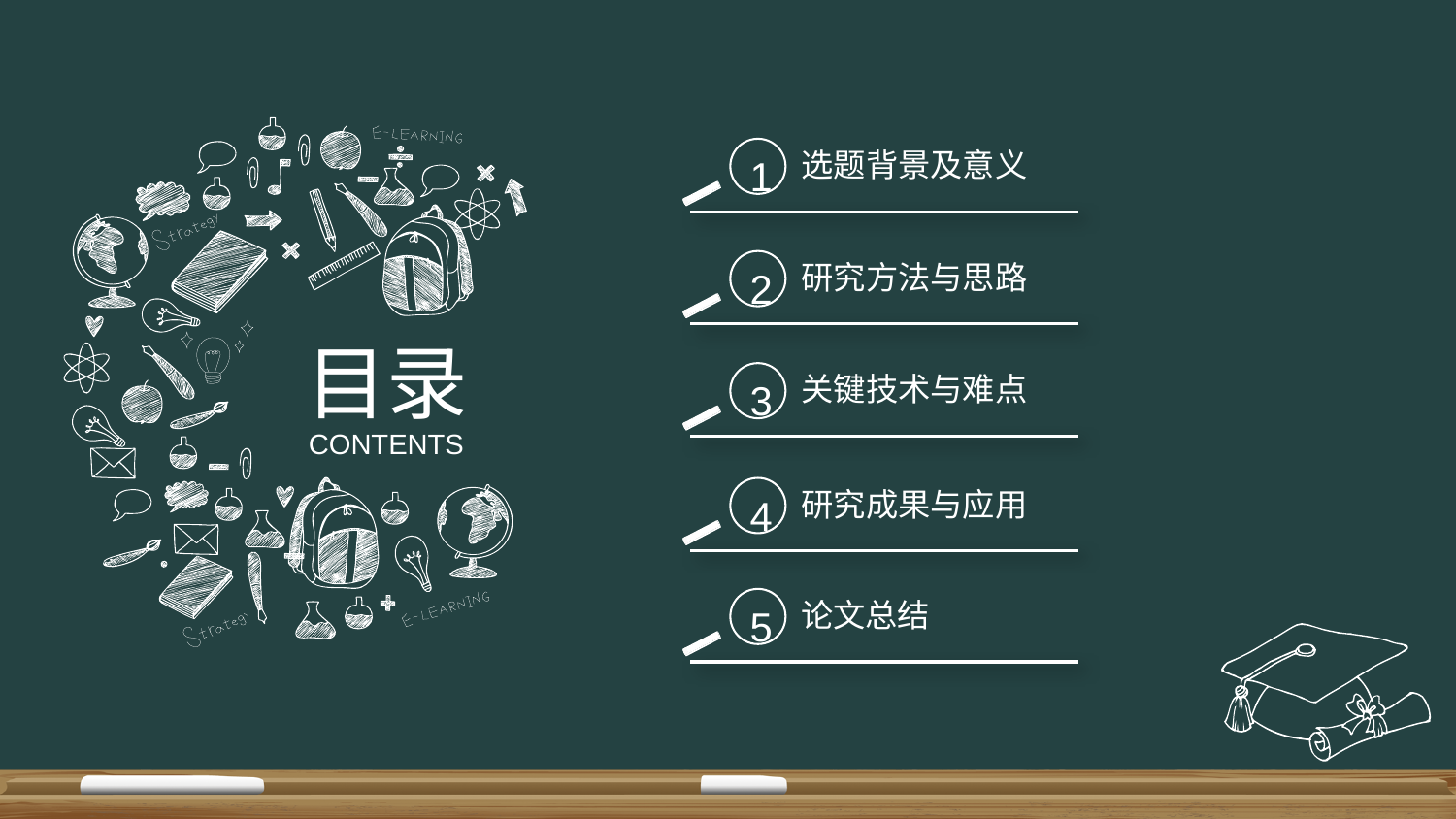

1

选题背景及意义

2

研究方法与思路

目录
CONTENTS
3

关键技术与难点

4

研究成果与应用

5

论文总结